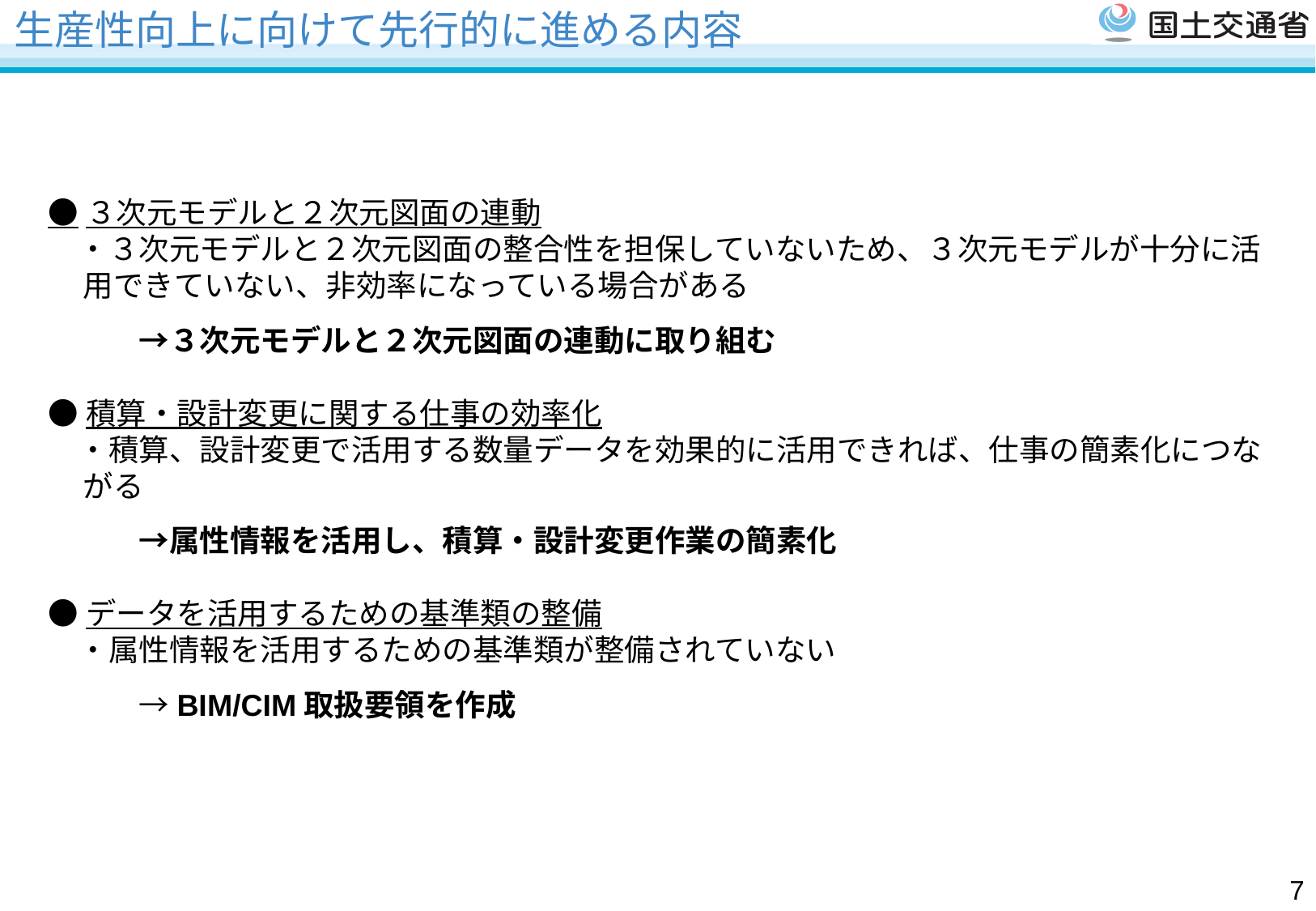

# 生産性向上に向けて先行的に進める内容
●３次元モデルと２次元図面の連動
　・３次元モデルと２次元図面の整合性を担保していないため、３次元モデルが十分に活用できていない、非効率になっている場合がある
　　　→３次元モデルと２次元図面の連動に取り組む

●積算・設計変更に関する仕事の効率化
　・積算、設計変更で活用する数量データを効果的に活用できれば、仕事の簡素化につながる
　　　→属性情報を活用し、積算・設計変更作業の簡素化

●データを活用するための基準類の整備
　・属性情報を活用するための基準類が整備されていない
　　　→BIM/CIM取扱要領を作成
7